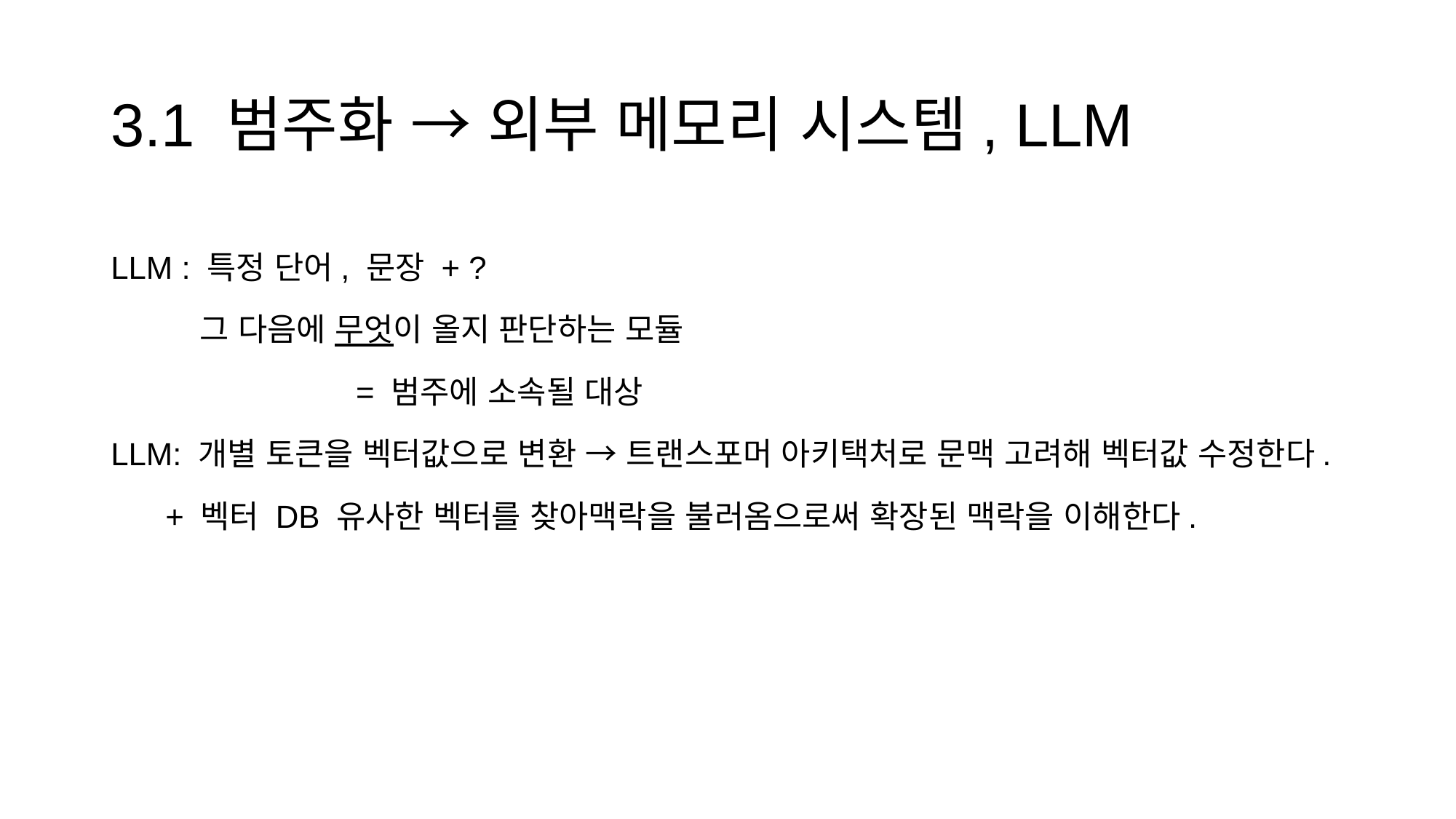

# 3.1 범주화 → 외부 메모리 시스템, LLM
LLM : 특정 단어, 문장 + ?
   그 다음에 무엇이 올지 판단하는 모듈
		   = 범주에 소속될 대상
LLM: 개별 토큰을 벡터값으로 변환 → 트랜스포머 아키택처로 문맥 고려해 벡터값 수정한다.
+ 벡터 DB 유사한 벡터를 찾아맥락을 불러옴으로써 확장된 맥락을 이해한다.